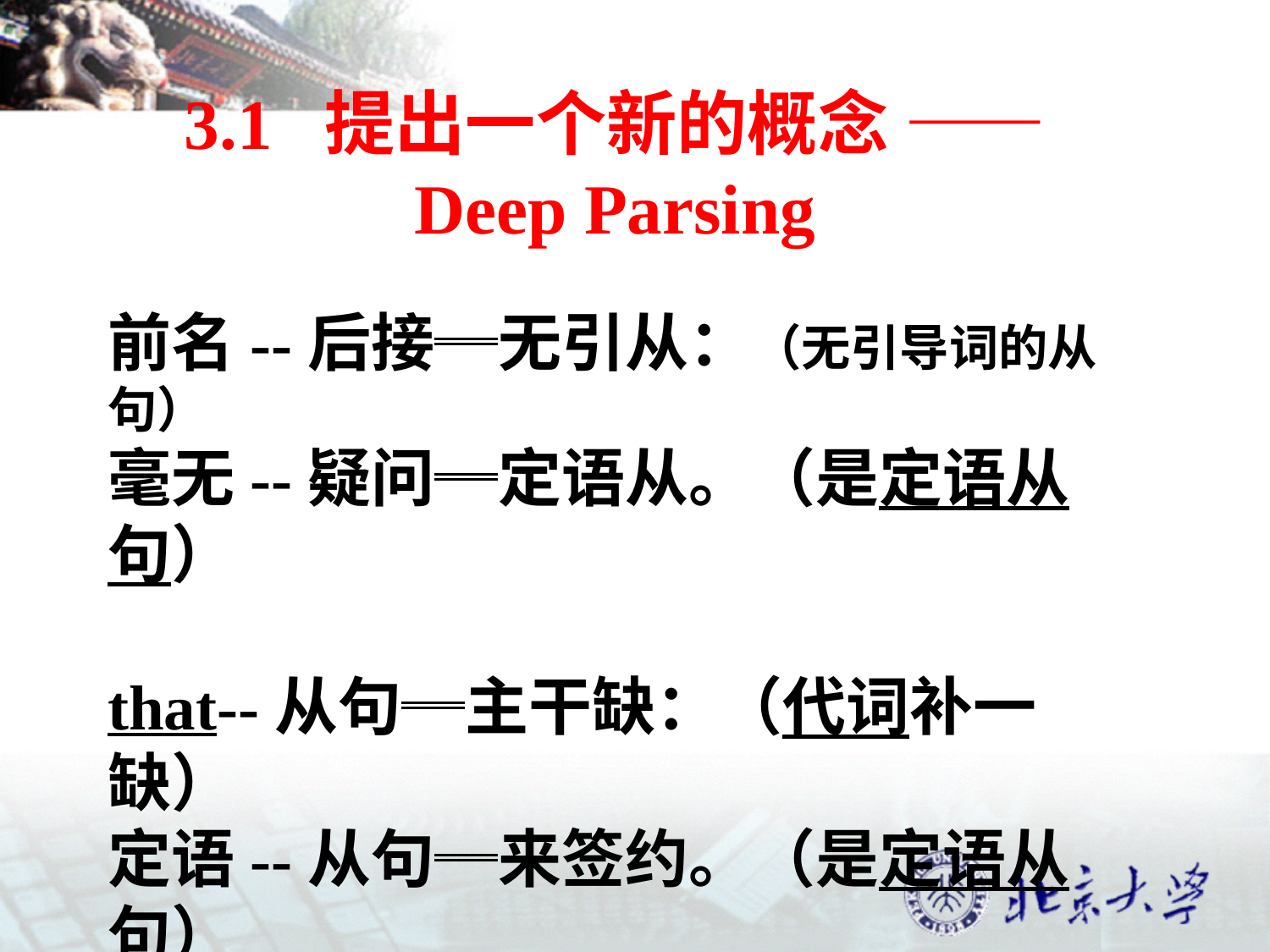

3.1  提出一个新的概念 —— Deep Parsing

前名--后接═无引从：（无引导词的从句）
毫无--疑问═定语从。（是定语从句）

that--从句═主干缺：（代词补一缺）
定语--从句═来签约。（是定语从句）